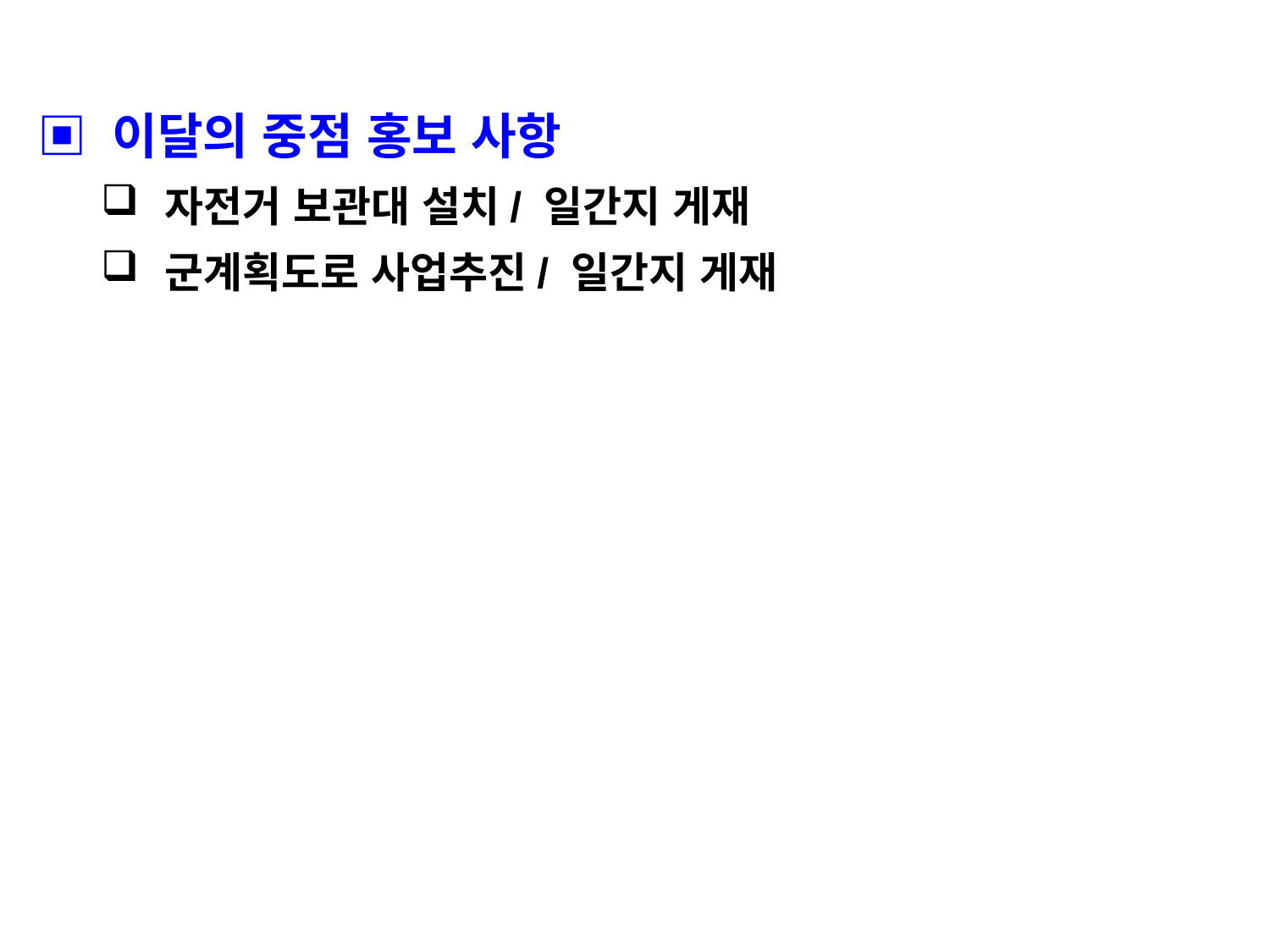

▣ 이달의 중점 홍보 사항
자전거 보관대 설치/ 일간지 게재
군계획도로 사업추진/ 일간지 게재